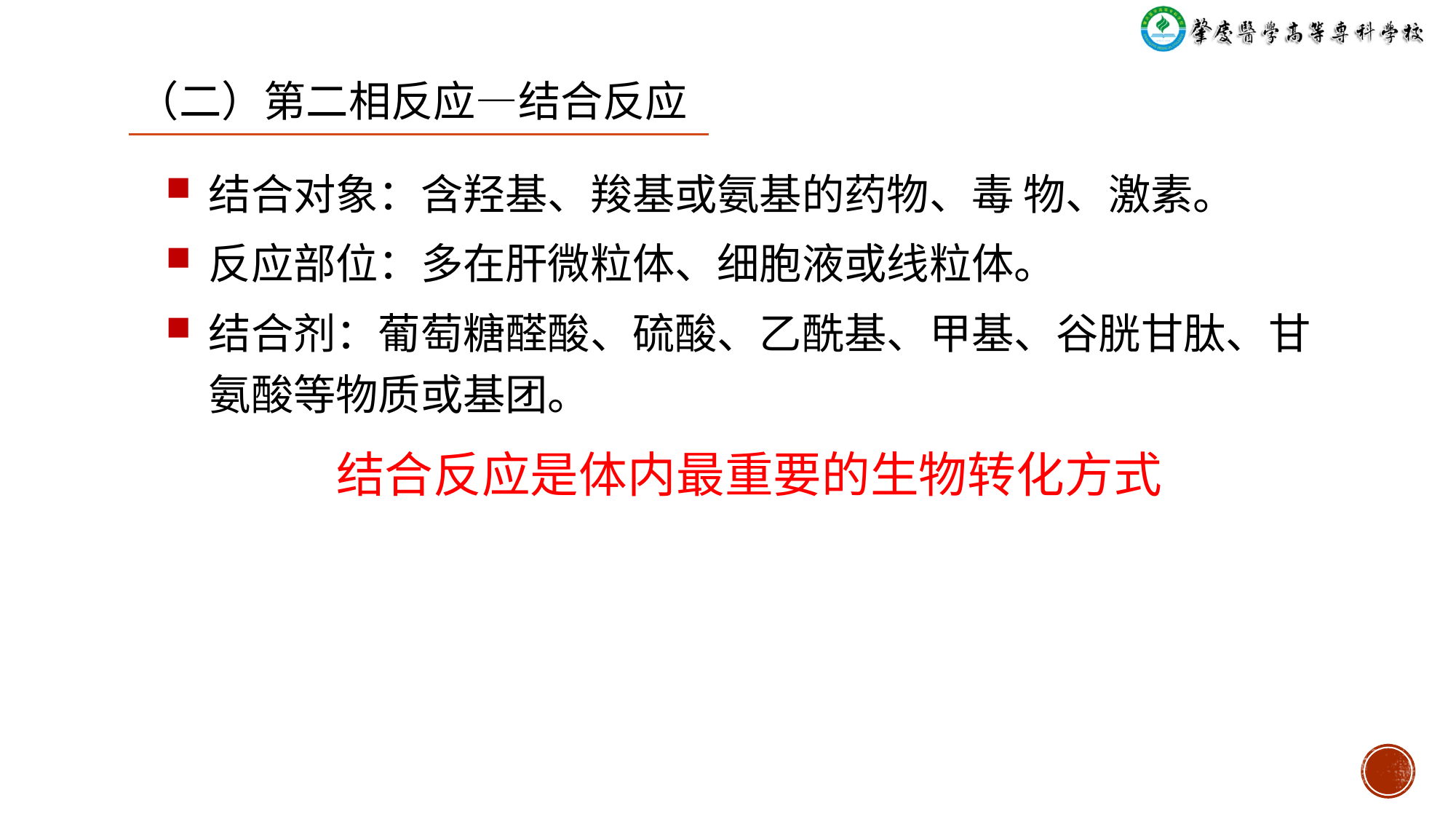

（二）第二相反应—结合反应
结合对象：含羟基、羧基或氨基的药物、毒 物、激素。
反应部位：多在肝微粒体、细胞液或线粒体。
结合剂：葡萄糖醛酸、硫酸、乙酰基、甲基、谷胱甘肽、甘氨酸等物质或基团。
结合反应是体内最重要的生物转化方式